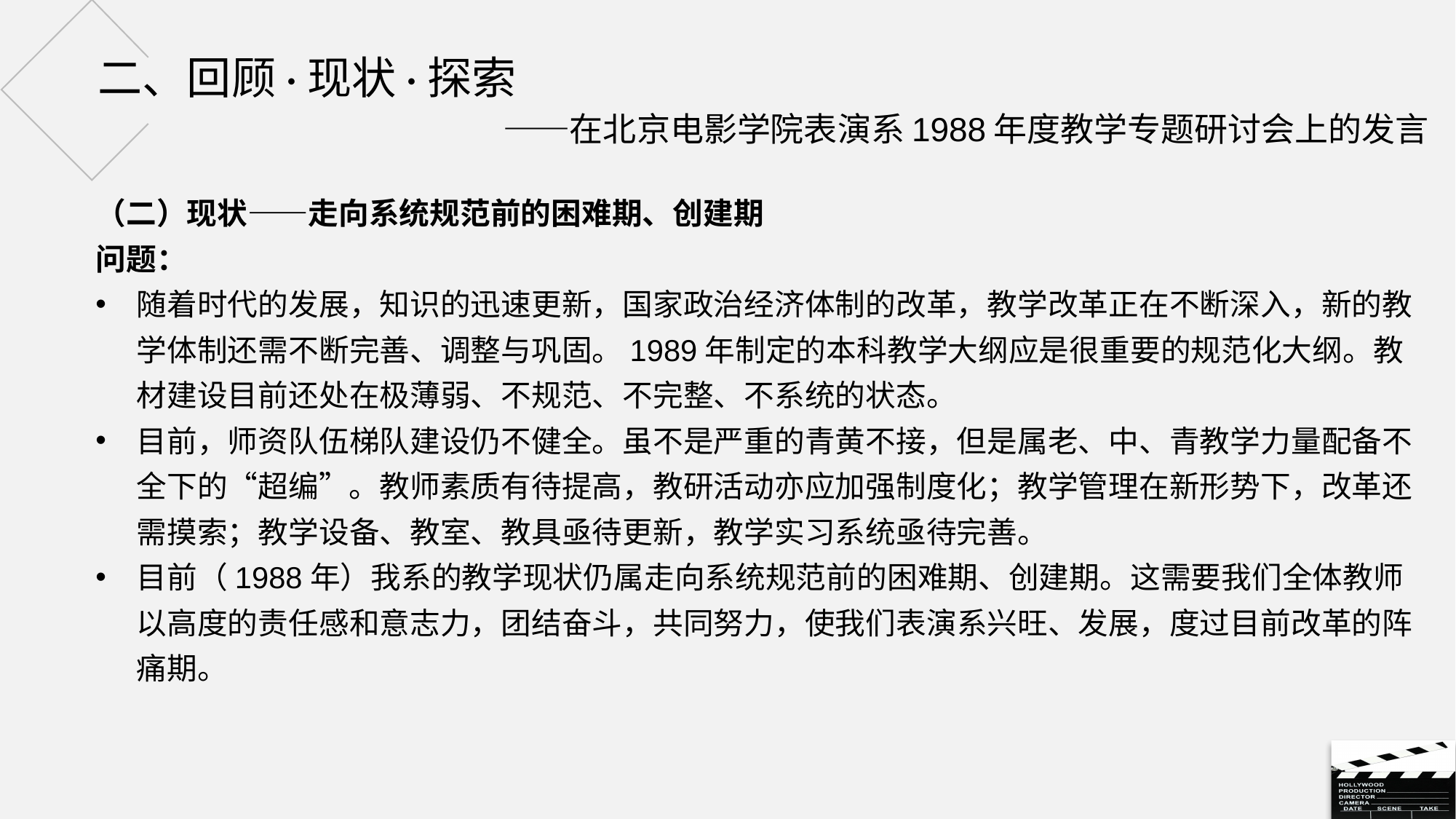

# 二、回顾·现状·探索 ——在北京电影学院表演系1988年度教学专题研讨会上的发言
（二）现状——走向系统规范前的困难期、创建期
问题：
随着时代的发展，知识的迅速更新，国家政治经济体制的改革，教学改革正在不断深入，新的教学体制还需不断完善、调整与巩固。1989年制定的本科教学大纲应是很重要的规范化大纲。教材建设目前还处在极薄弱、不规范、不完整、不系统的状态。
目前，师资队伍梯队建设仍不健全。虽不是严重的青黄不接，但是属老、中、青教学力量配备不全下的“超编”。教师素质有待提高，教研活动亦应加强制度化；教学管理在新形势下，改革还需摸索；教学设备、教室、教具亟待更新，教学实习系统亟待完善。
目前（1988年）我系的教学现状仍属走向系统规范前的困难期、创建期。这需要我们全体教师以高度的责任感和意志力，团结奋斗，共同努力，使我们表演系兴旺、发展，度过目前改革的阵痛期。